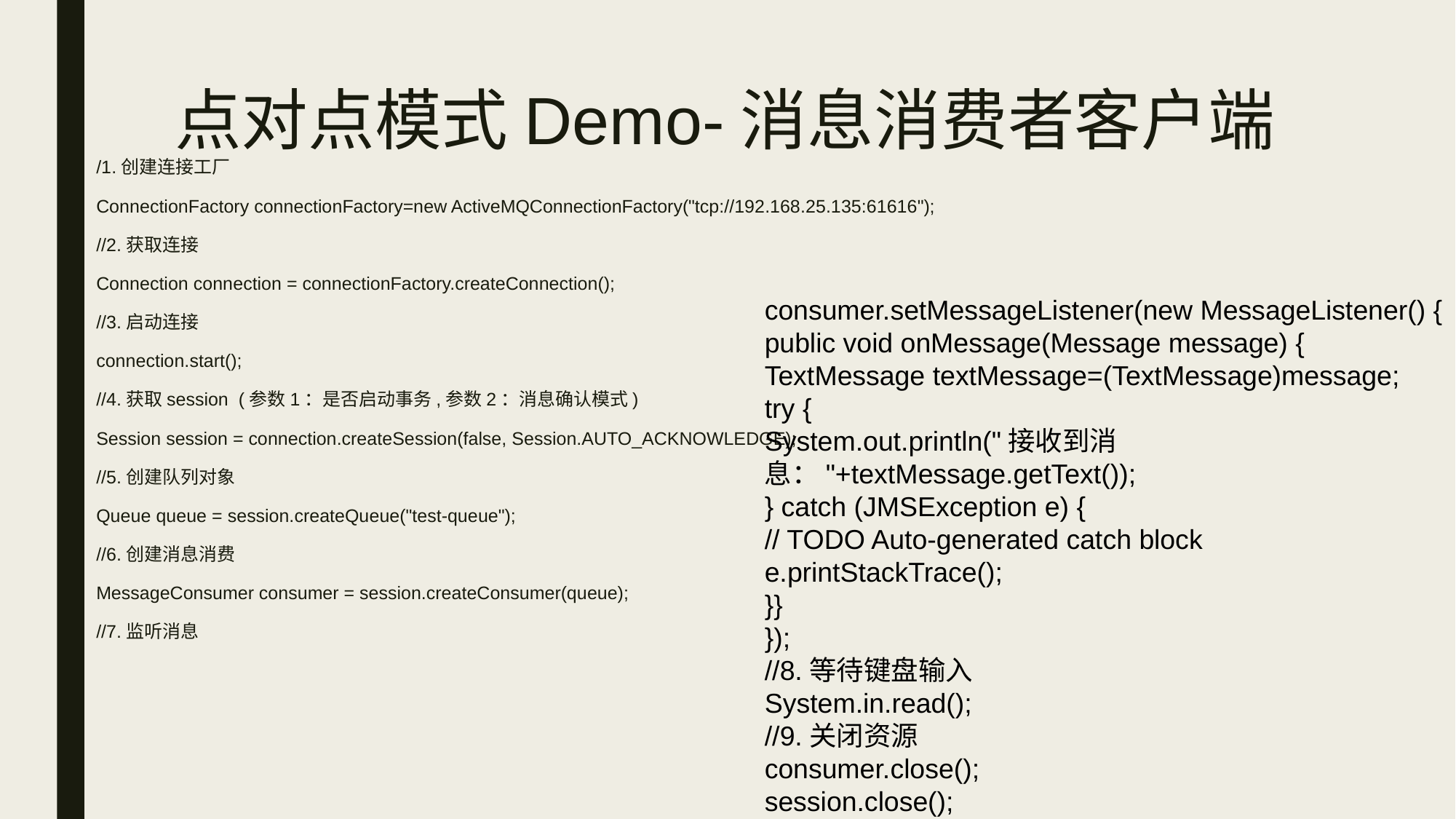

# 点对点模式Demo-消息消费者客户端
/1.创建连接工厂
ConnectionFactory connectionFactory=new ActiveMQConnectionFactory("tcp://192.168.25.135:61616");
//2.获取连接
Connection connection = connectionFactory.createConnection();
//3.启动连接
connection.start();
//4.获取session  (参数1：是否启动事务,参数2：消息确认模式)
Session session = connection.createSession(false, Session.AUTO_ACKNOWLEDGE);
//5.创建队列对象
Queue queue = session.createQueue("test-queue");
//6.创建消息消费
MessageConsumer consumer = session.createConsumer(queue);
//7.监听消息
consumer.setMessageListener(new MessageListener() {
public void onMessage(Message message) {
TextMessage textMessage=(TextMessage)message;
try {
System.out.println("接收到消息："+textMessage.getText());
} catch (JMSException e) {
// TODO Auto-generated catch block
e.printStackTrace();
}}
});
//8.等待键盘输入
System.in.read();
//9.关闭资源
consumer.close();
session.close();
connection.close();